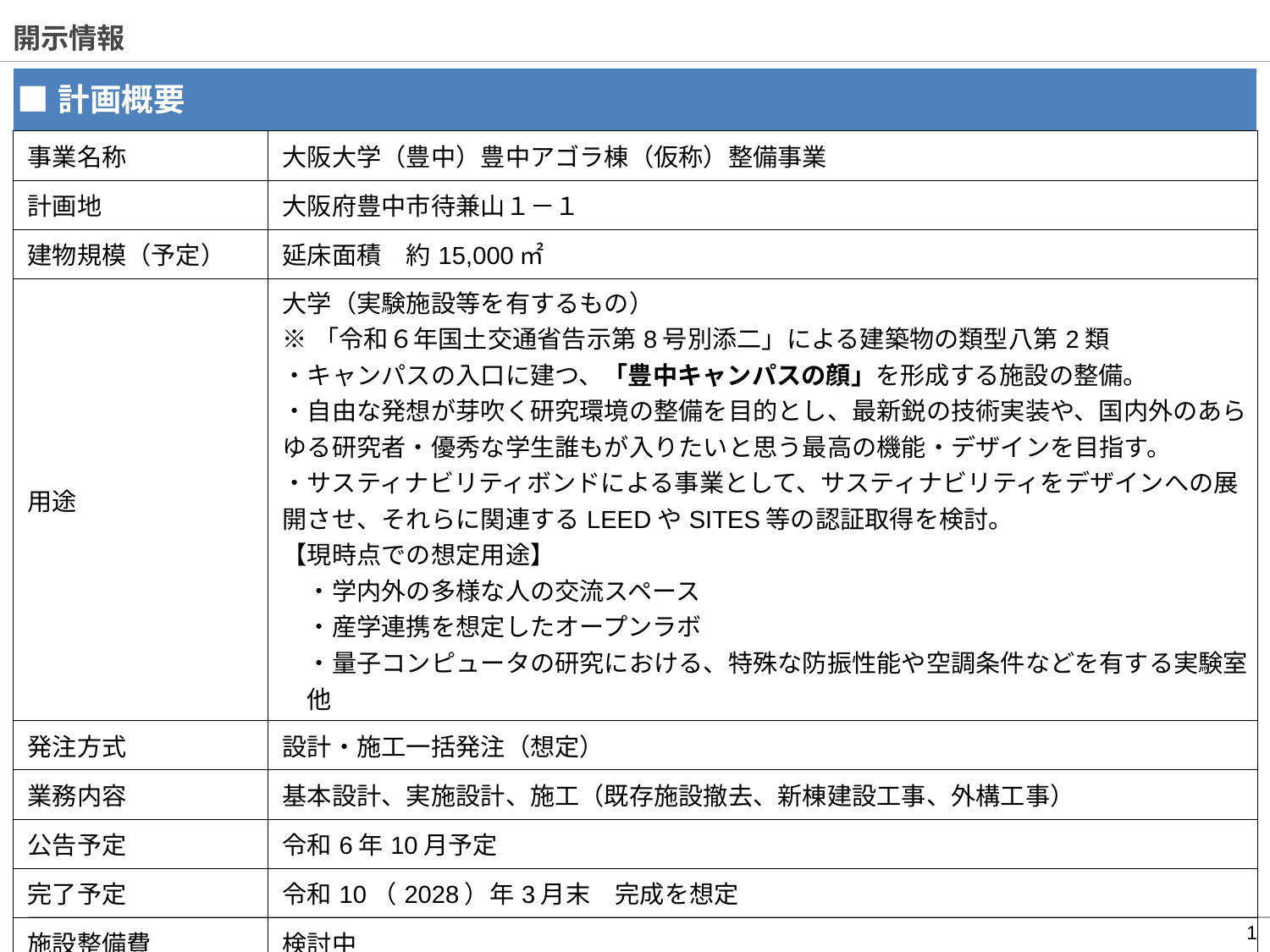

# 開示情報
| ■計画概要 | 施工会社 |
| --- | --- |
| 事業名称 | 大阪大学（豊中）豊中アゴラ棟（仮称）整備事業 |
| 計画地 | 大阪府豊中市待兼山１－１ |
| 建物規模（予定） | 延床面積　約15,000㎡ |
| 用途 | 大学（実験施設等を有するもの） ※「令和６年国土交通省告示第8号別添二」による建築物の類型八第2類 ・キャンパスの入口に建つ、「豊中キャンパスの顔」を形成する施設の整備。 ・自由な発想が芽吹く研究環境の整備を目的とし、最新鋭の技術実装や、国内外のあらゆる研究者・優秀な学生誰もが入りたいと思う最高の機能・デザインを目指す。 ・サスティナビリティボンドによる事業として、サスティナビリティをデザインへの展開させ、それらに関連するLEEDやSITES等の認証取得を検討。 【現時点での想定用途】 　・学内外の多様な人の交流スペース 　・産学連携を想定したオープンラボ　 　・量子コンピュータの研究における、特殊な防振性能や空調条件などを有する実験室　他 |
| 発注方式 | 設計・施工一括発注（想定） |
| 業務内容 | 基本設計、実施設計、施工（既存施設撤去、新棟建設工事、外構工事） |
| 公告予定 | 令和6年10月予定 |
| 完了予定 | 令和10（2028）年3月末　完成を想定 |
| 施設整備費 | 検討中 |
1